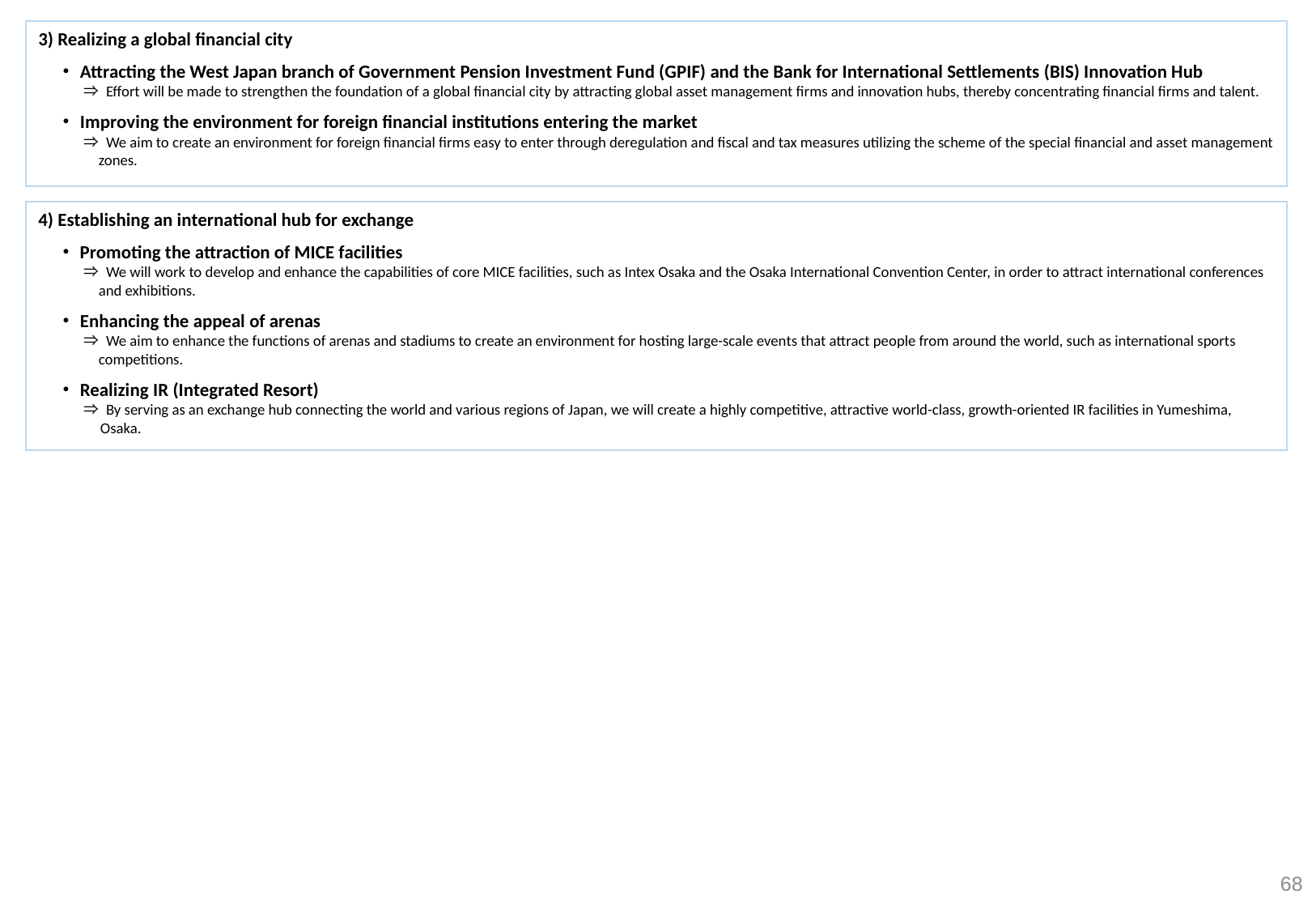

3) Realizing a global financial city
　・Attracting the West Japan branch of Government Pension Investment Fund (GPIF) and the Bank for International Settlements (BIS) Innovation Hub
　　　⇒ Effort will be made to strengthen the foundation of a global financial city by attracting global asset management firms and innovation hubs, thereby concentrating financial firms and talent.
　・Improving the environment for foreign financial institutions entering the market
　　　⇒ We aim to create an environment for foreign financial firms easy to enter through deregulation and fiscal and tax measures utilizing the scheme of the special financial and asset management zones.
4) Establishing an international hub for exchange
　・Promoting the attraction of MICE facilities
　　　⇒ We will work to develop and enhance the capabilities of core MICE facilities, such as Intex Osaka and the Osaka International Convention Center, in order to attract international conferences and exhibitions.
　・Enhancing the appeal of arenas
　　　⇒ We aim to enhance the functions of arenas and stadiums to create an environment for hosting large-scale events that attract people from around the world, such as international sports competitions.
　・Realizing IR (Integrated Resort)
　　　⇒ By serving as an exchange hub connecting the world and various regions of Japan, we will create a highly competitive, attractive world-class, growth-oriented IR facilities in Yumeshima, Osaka.

68